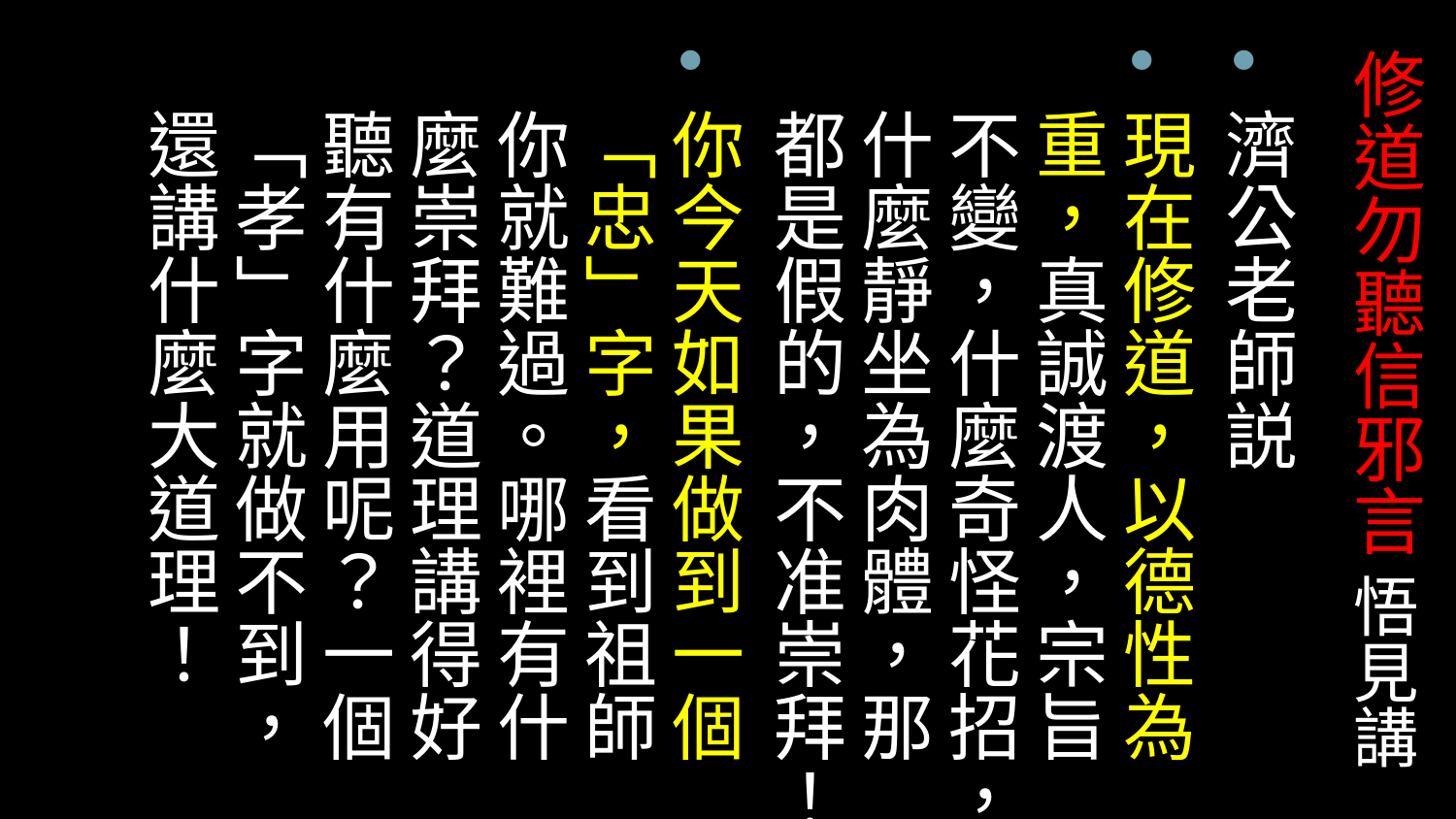

# 修道勿聽信邪言 悟見講
濟公老師説
現在修道，以德性為重，真誠渡人，宗旨不變，什麼奇怪花招，什麼靜坐為肉體，那都是假的，不准崇拜！
你今天如果做到一個「忠」字，看到祖師你就難過。哪裡有什麼崇拜？道理講得好聽有什麼用呢？一個「孝」字就做不到，還講什麼大道理！